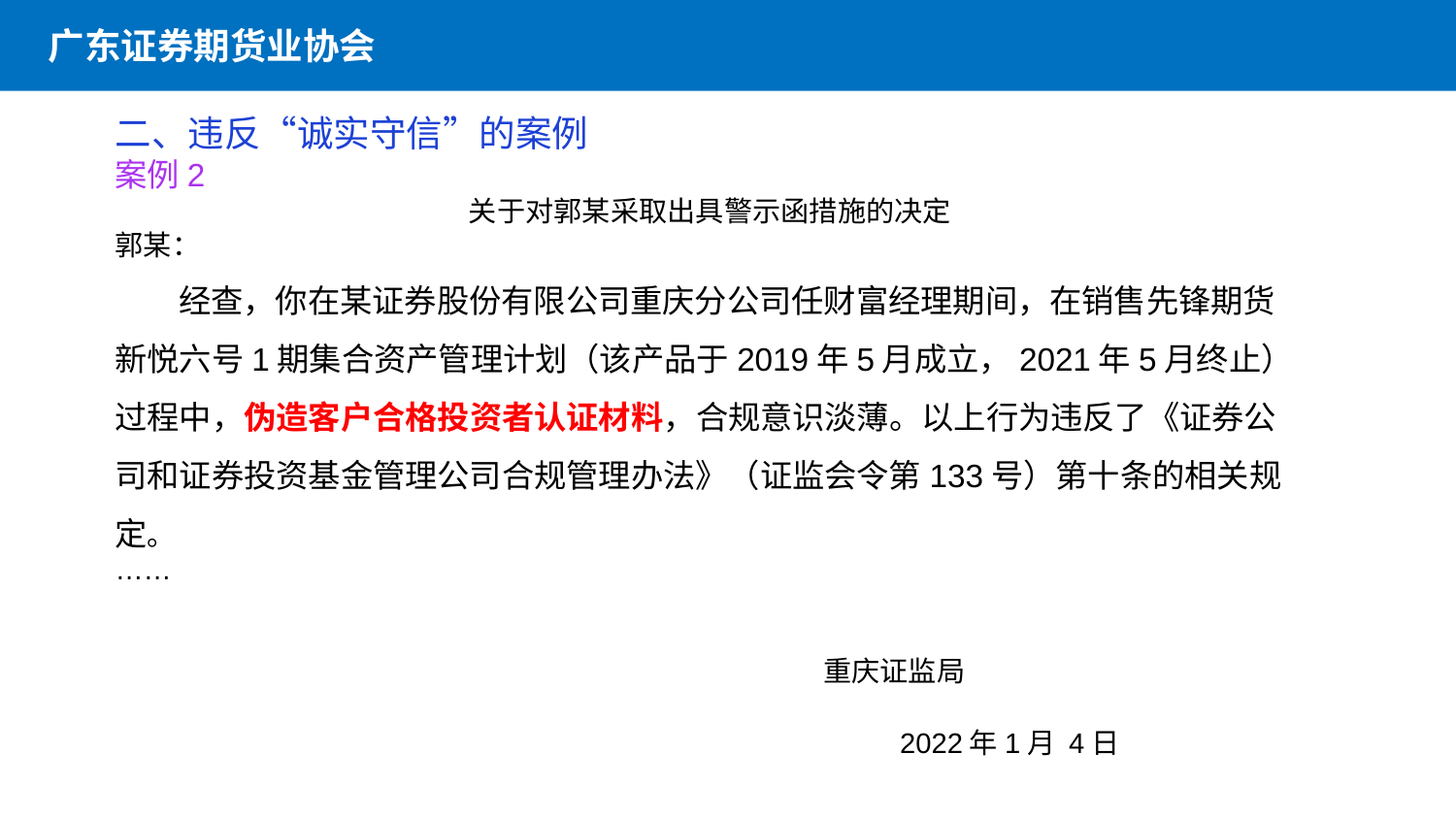

广东证券期货业协会
二、违反“诚实守信”的案例
案例2
关于对郭某采取出具警示函措施的决定
郭某：
    经查，你在某证券股份有限公司重庆分公司任财富经理期间，在销售先锋期货新悦六号1期集合资产管理计划（该产品于2019年5月成立，2021年5月终止）过程中，伪造客户合格投资者认证材料，合规意识淡薄。以上行为违反了《证券公司和证券投资基金管理公司合规管理办法》（证监会令第133号）第十条的相关规定。
……

                                                                                  重庆证监局
                                                                                                  2022年1月 4日